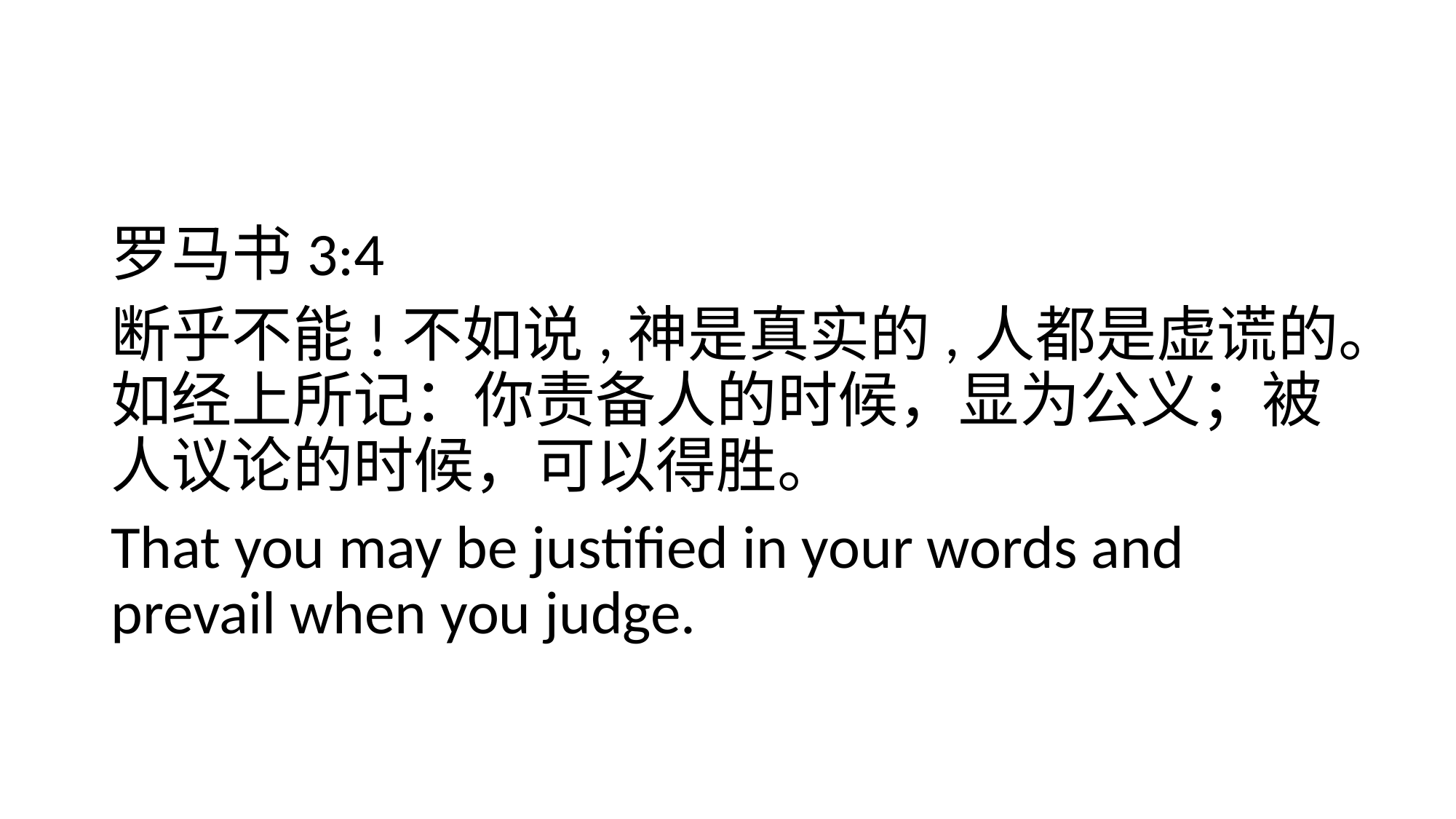

#
罗马书3:4
断乎不能!不如说,神是真实的,人都是虚谎的。如经上所记：你责备人的时候，显为公义；被人议论的时候，可以得胜。
That you may be justified in your words and prevail when you judge.